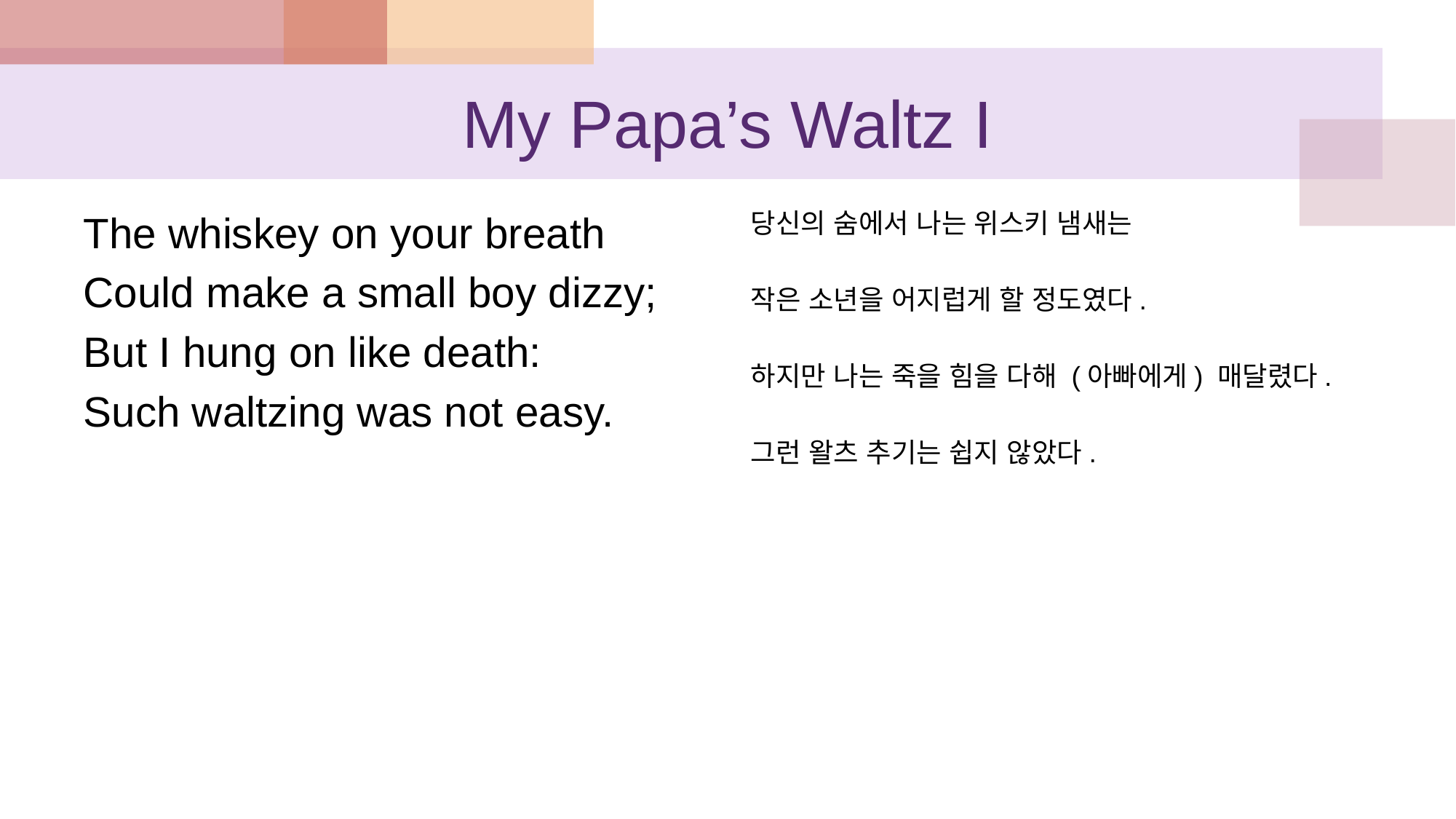

# My Papa’s Waltz I
The whiskey on your breath
Could make a small boy dizzy;
But I hung on like death:
Such waltzing was not easy.

당신의 숨에서 나는 위스키 냄새는

작은 소년을 어지럽게 할 정도였다.

하지만 나는 죽을 힘을 다해 (아빠에게) 매달렸다.

그런 왈츠 추기는 쉽지 않았다.